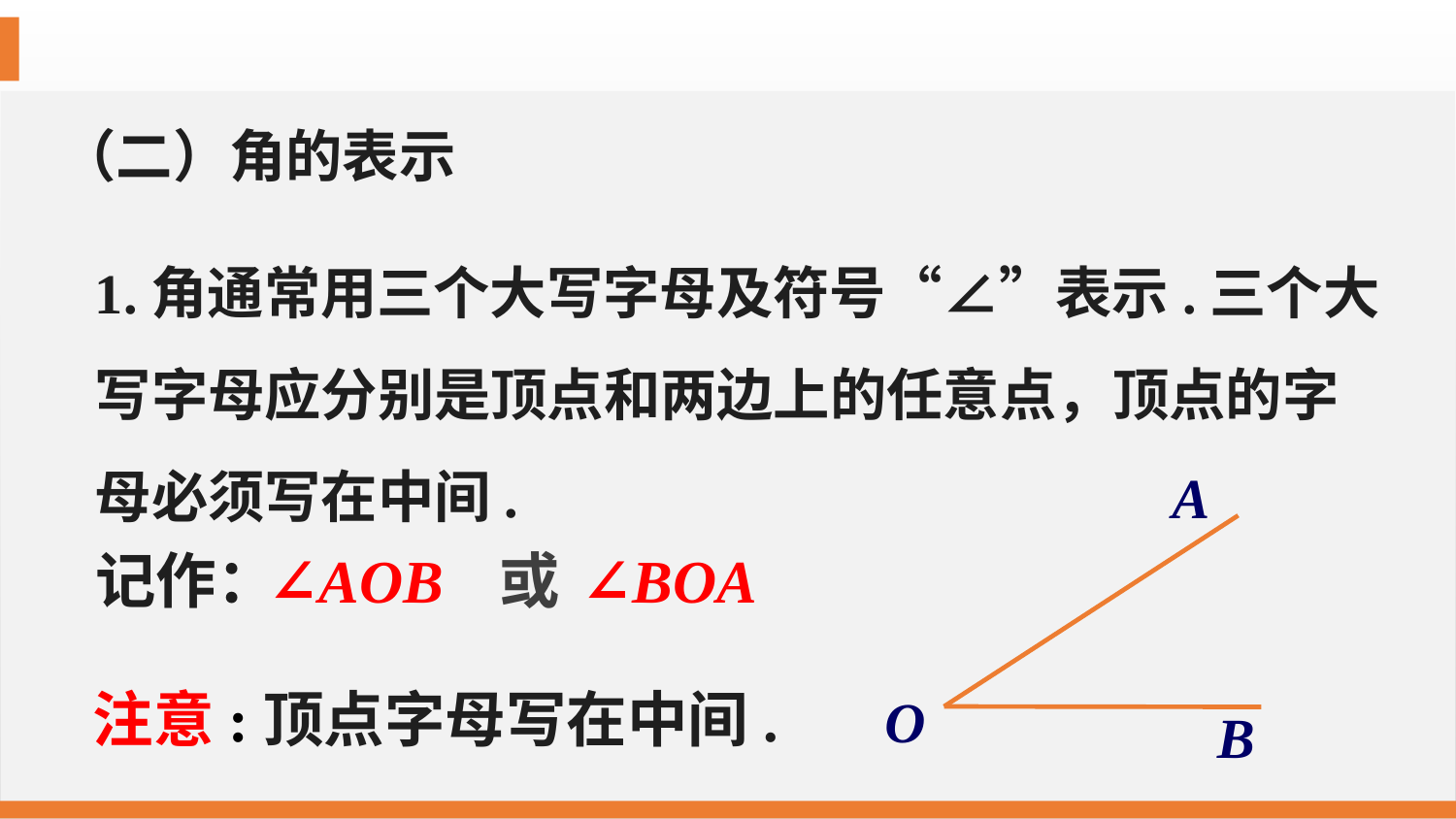

（二）角的表示
1.角通常用三个大写字母及符号“∠”表示.三个大写字母应分别是顶点和两边上的任意点，顶点的字母必须写在中间.
A

O
B
记作：
∠AOB
或
∠BOA
注意:顶点字母写在中间.